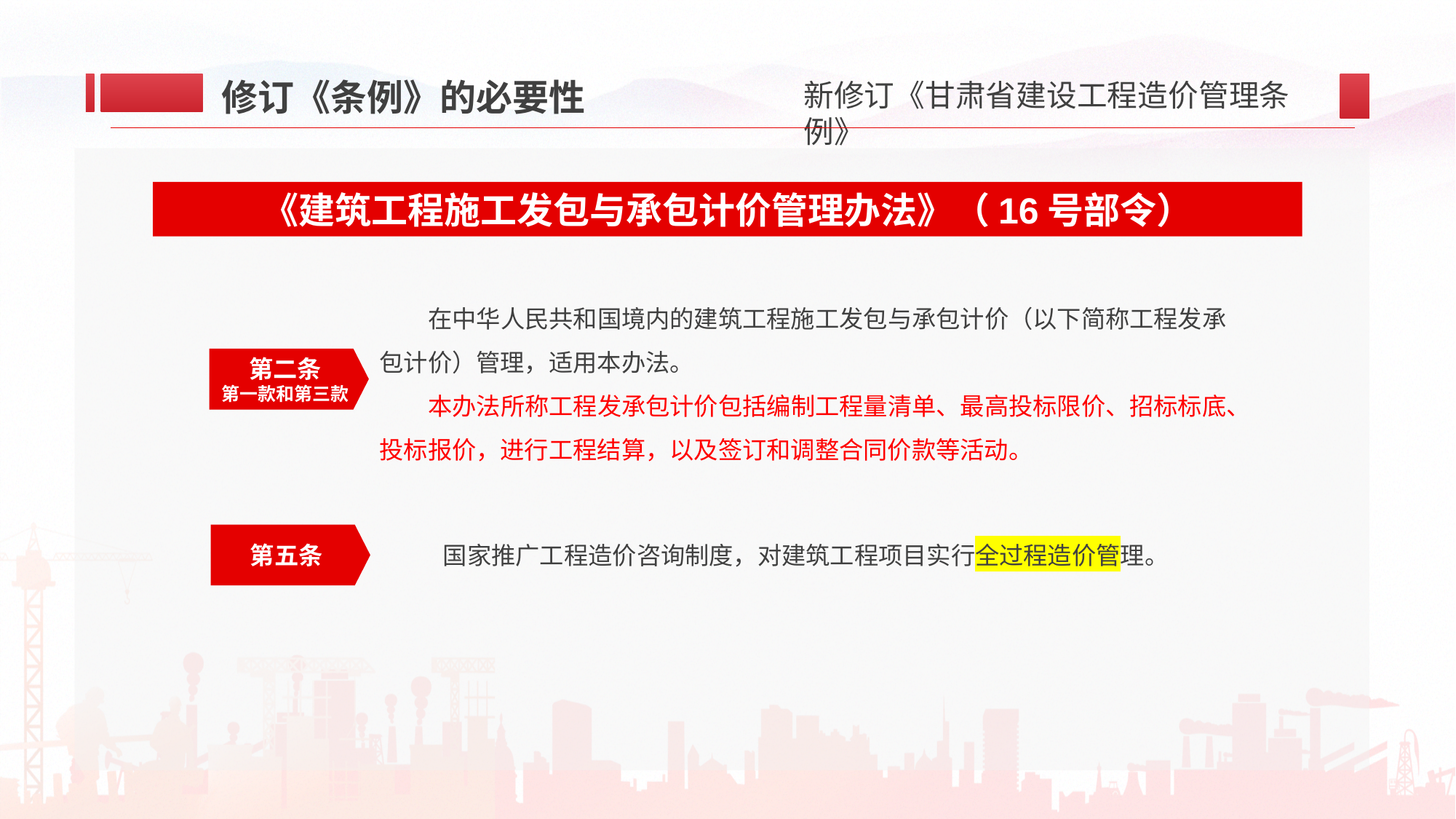

修订《条例》的必要性
《建筑工程施工发包与承包计价管理办法》（16号部令）
在中华人民共和国境内的建筑工程施工发包与承包计价（以下简称工程发承包计价）管理，适用本办法。
本办法所称工程发承包计价包括编制工程量清单、最高投标限价、招标标底、投标报价，进行工程结算，以及签订和调整合同价款等活动。
第二条
第一款和第三款
国家推广工程造价咨询制度，对建筑工程项目实行全过程造价管理。
第五条